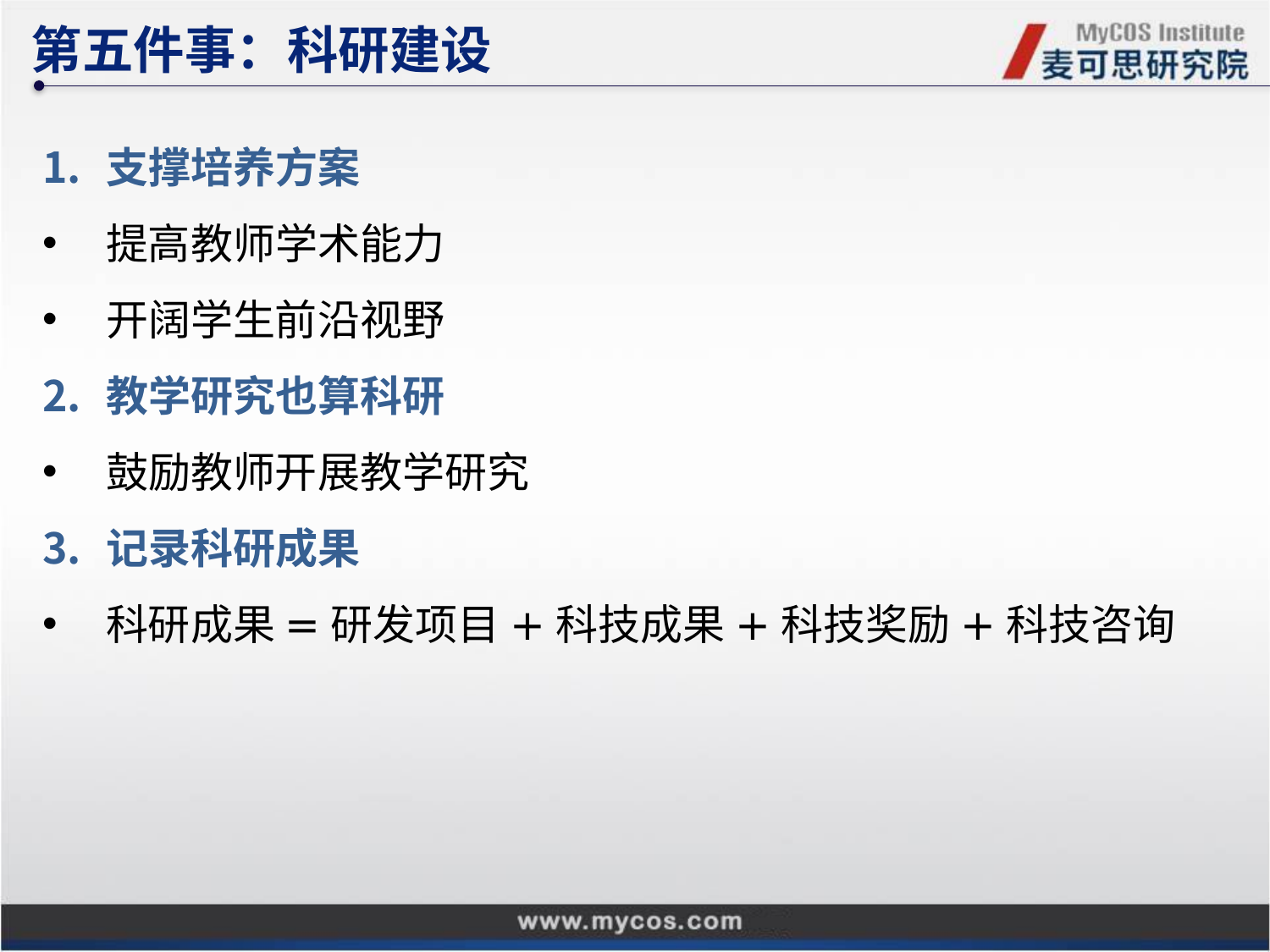

第五件事：科研建设
支撑培养方案
提高教师学术能力
开阔学生前沿视野
教学研究也算科研
鼓励教师开展教学研究
记录科研成果
科研成果=研发项目+科技成果+科技奖励+科技咨询